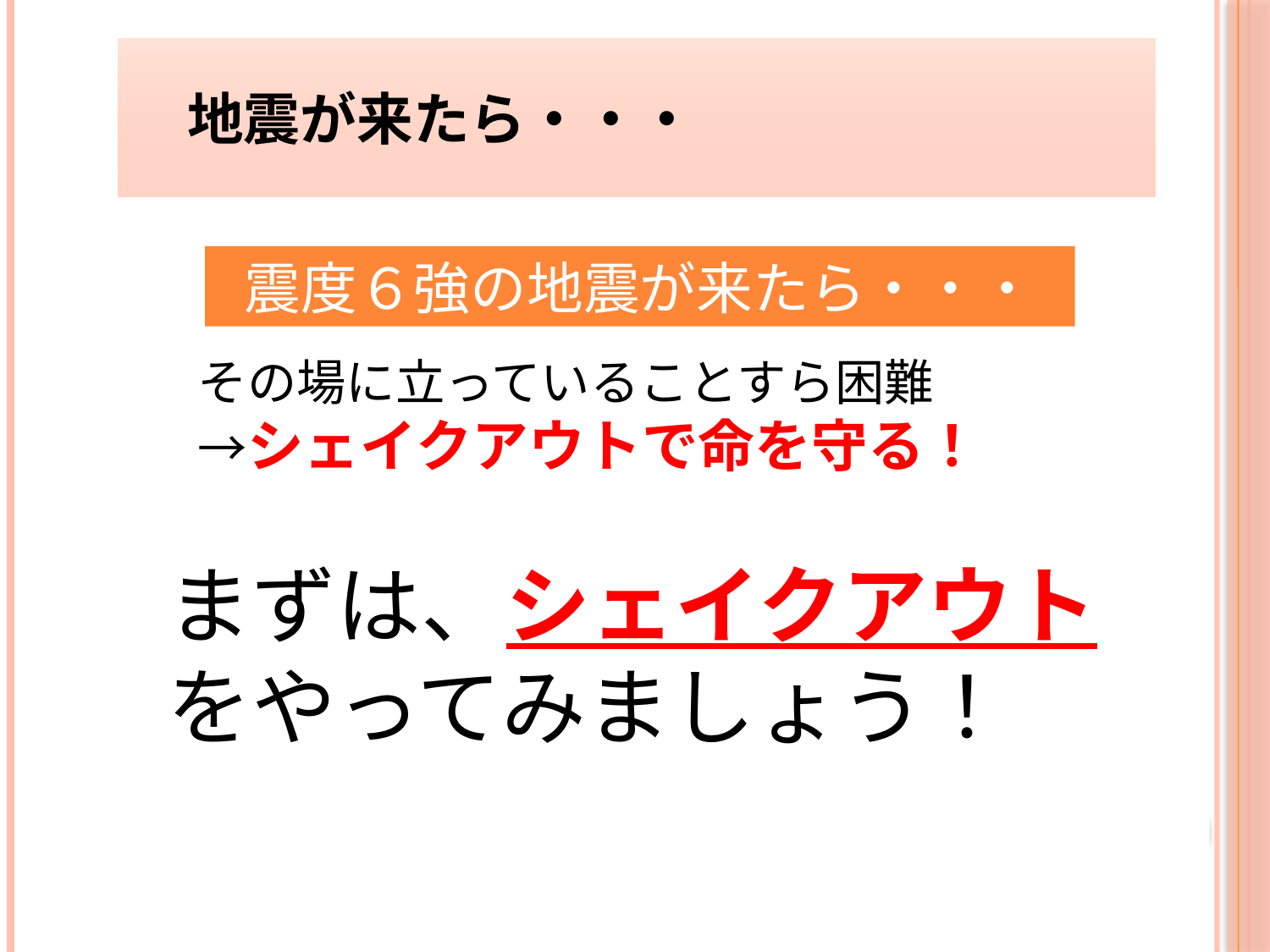

# 地震が来たら・・・
震度６強の地震が来たら・・・
　その場に立っていることすら困難
　→シェイクアウトで命を守る！
まずは、シェイクアウトをやってみましょう！